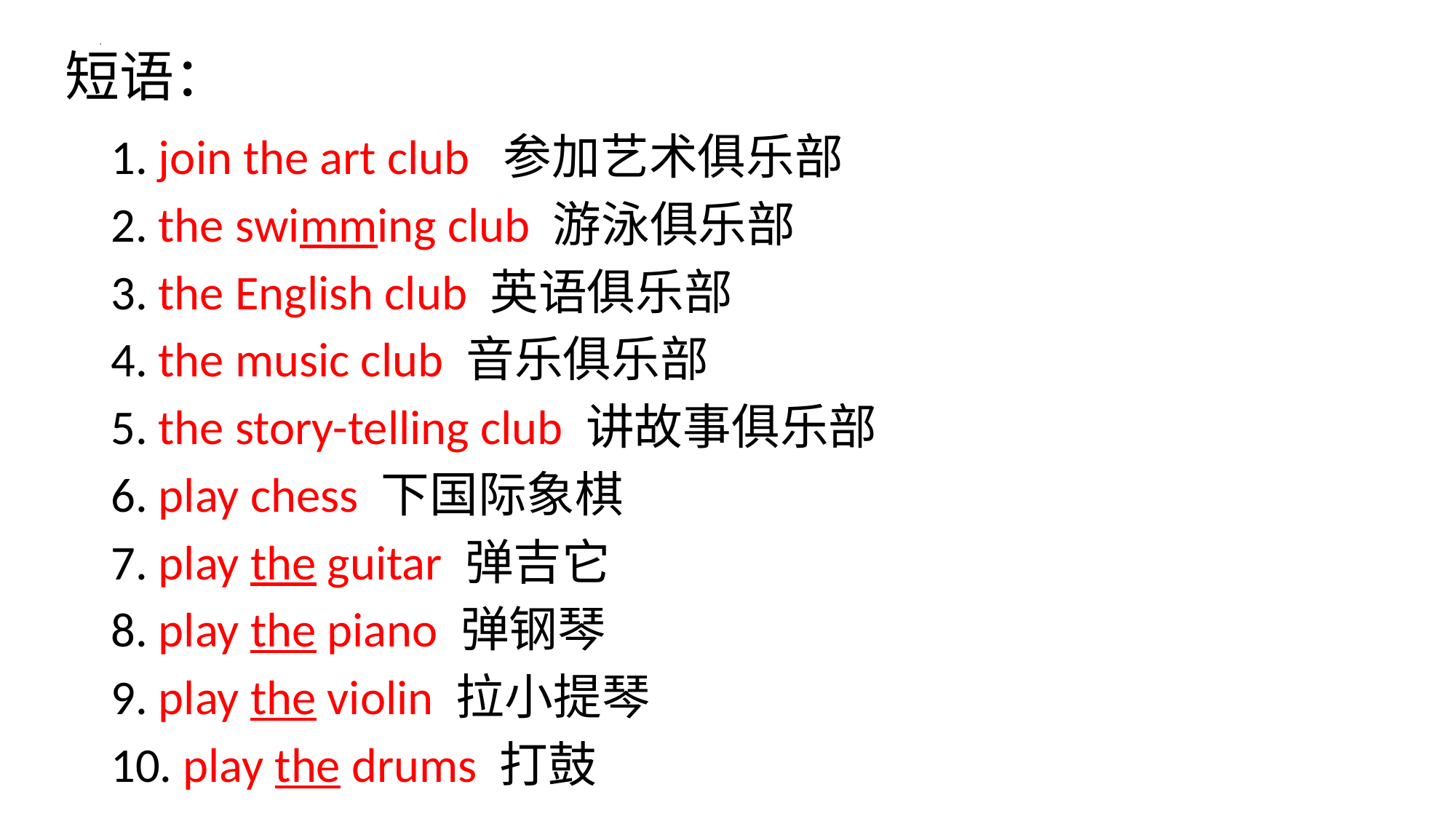

# 短语：
1. join the art club  参加艺术俱乐部
2. the swimming club 游泳俱乐部
3. the English club 英语俱乐部
4. the music club 音乐俱乐部
5. the story-telling club 讲故事俱乐部
6. play chess 下国际象棋
7. play the guitar 弹吉它
8. play the piano 弹钢琴
9. play the violin 拉小提琴
10. play the drums 打鼓